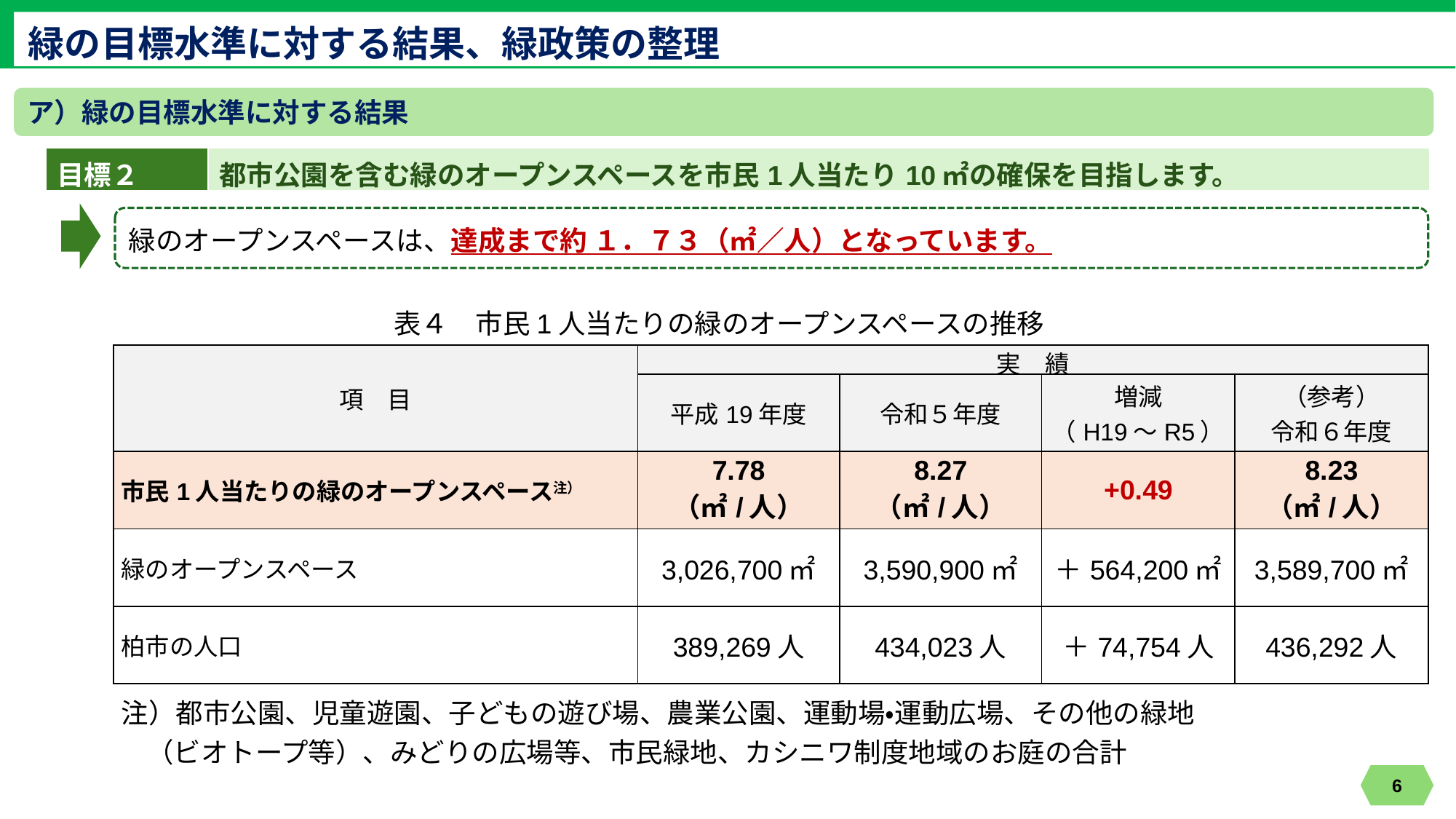

緑の目標水準に対する結果、緑政策の整理
ア）緑の目標水準に対する結果
| 目標２ | 都市公園を含む緑のオープンスペースを市民1人当たり10㎡の確保を目指します。 |
| --- | --- |

緑のオープンスペースは、達成まで約 １．７３（㎡／人）となっています。
表４　市民1人当たりの緑のオープンスペースの推移
| 項　目 | 実　績 |  |  |  |
| --- | --- | --- | --- | --- |
|  | 平成19年度 | 令和５年度 | 増減 （H19～R5） | （参考） 令和６年度 |
| 市民1人当たりの緑のオープンスペース注） | 7.78 （㎡/人） | 8.27 （㎡/人） | +0.49 | 8.23 （㎡/人） |
| 緑のオープンスペース | 3,026,700㎡ | 3,590,900㎡ | ＋564,200㎡ | 3,589,700㎡ |
| 柏市の人口 | 389,269人 | 434,023人 | ＋74,754人 | 436,292人 |
| 注）都市公園、児童遊園、子どもの遊び場、農業公園、運動場・運動広場、その他の緑地（ビオトープ等）、みどりの広場等、市民緑地、カシニワ制度地域のお庭の合計 |  |  |  |  |
6